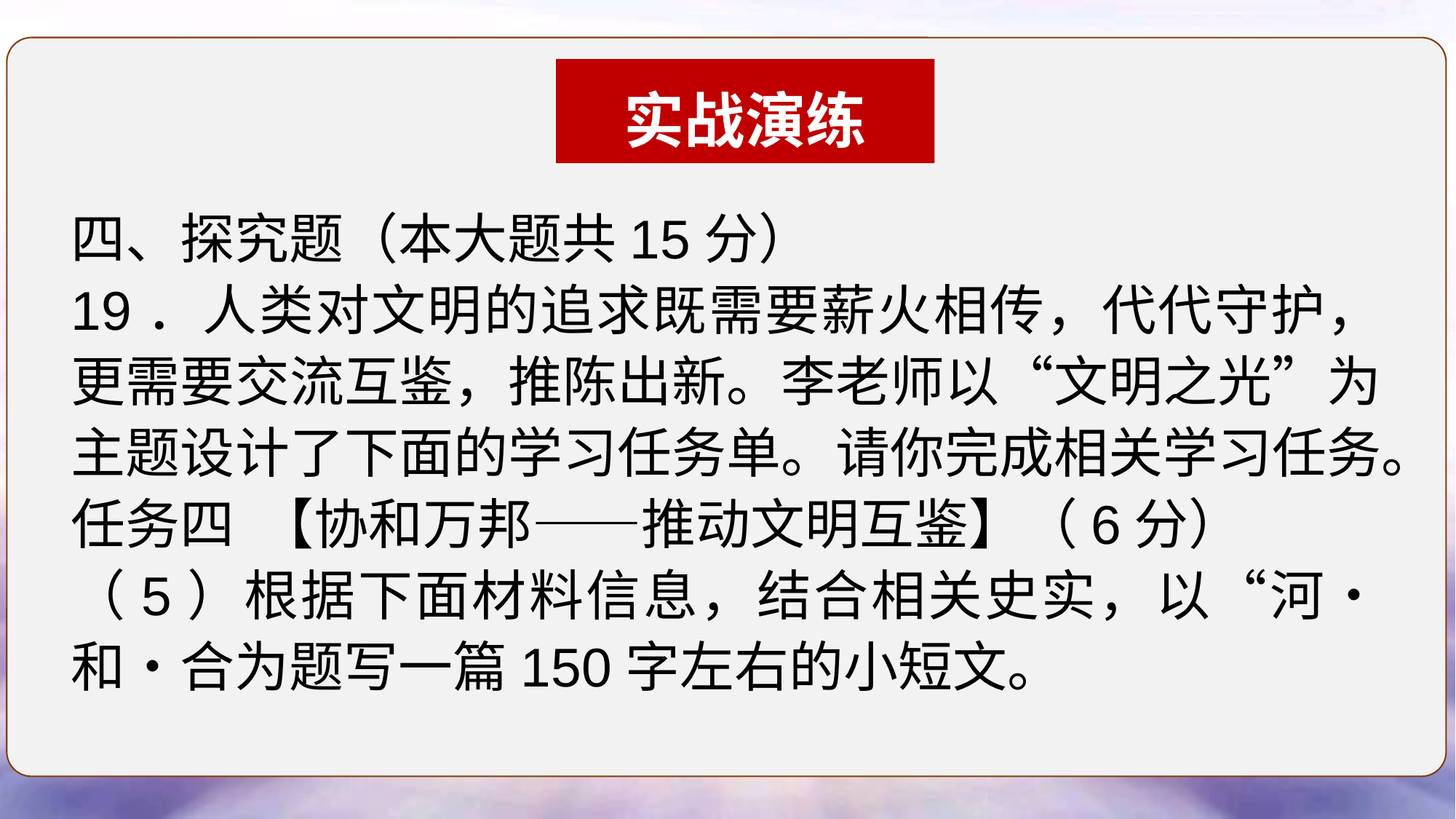

实战演练
四、探究题（本大题共15分）
19．人类对文明的追求既需要薪火相传，代代守护，更需要交流互鉴，推陈出新。李老师以“文明之光”为主题设计了下面的学习任务单。请你完成相关学习任务。任务四  【协和万邦——推动文明互鉴】（6分）
（5）根据下面材料信息，结合相关史实，以“河•和•合为题写一篇150字左右的小短文。